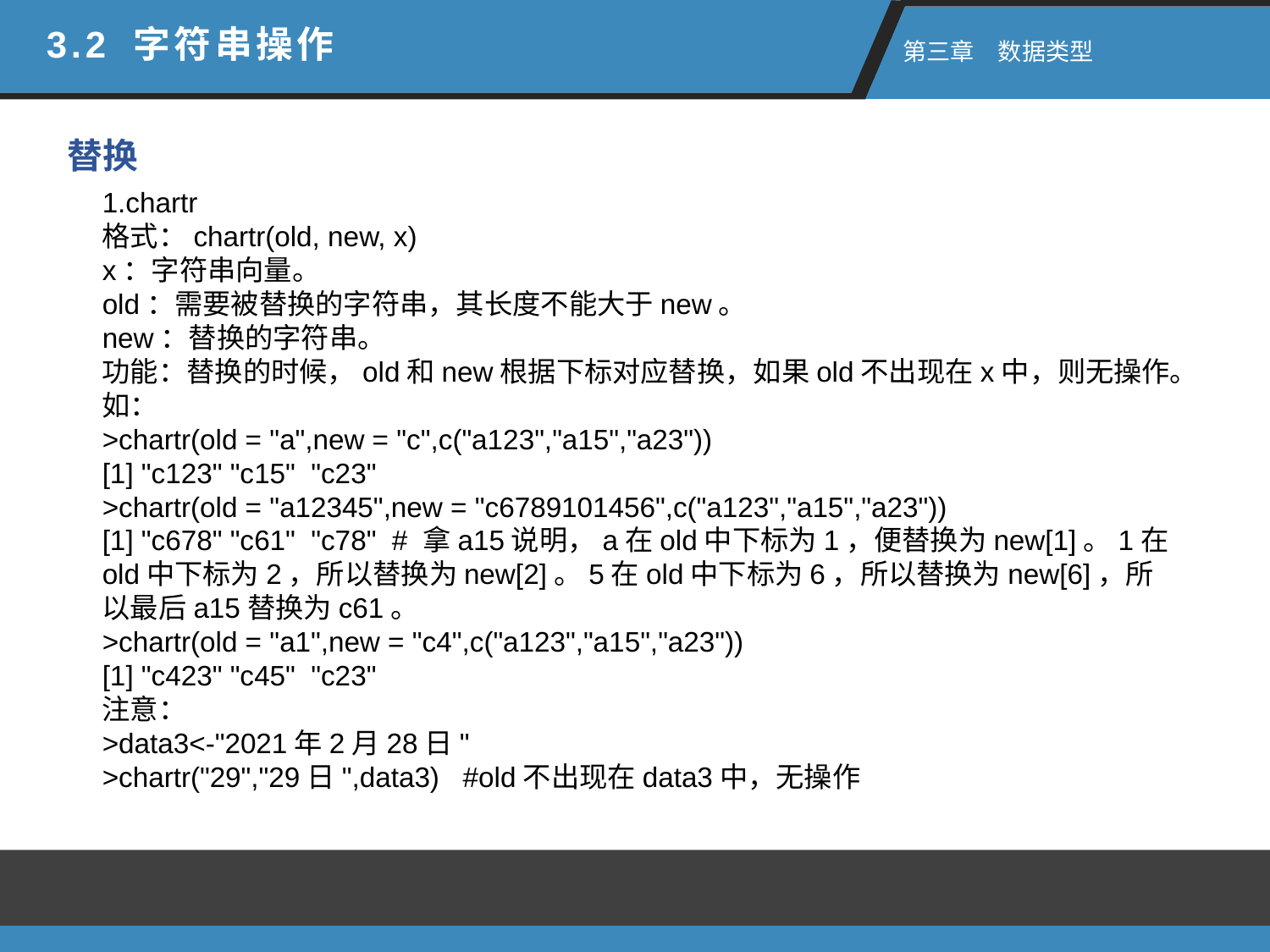

3.2 字符串操作
  第三章　数据类型
替换
1.chartr
格式：chartr(old, new, x)
x：字符串向量。
old：需要被替换的字符串，其长度不能大于new。
new：替换的字符串。
功能：替换的时候，old和new根据下标对应替换，如果old不出现在x中，则无操作。如：
>chartr(old = "a",new = "c",c("a123","a15","a23"))
[1] "c123" "c15"  "c23"
>chartr(old = "a12345",new = "c6789101456",c("a123","a15","a23"))
[1] "c678" "c61"  "c78"  # 拿a15说明，a在old中下标为1，便替换为new[1]。1在old中下标为2，所以替换为new[2]。5在old中下标为6，所以替换为new[6]，所以最后a15替换为c61。
>chartr(old = "a1",new = "c4",c("a123","a15","a23"))
[1] "c423" "c45"  "c23"
注意：
>data3<-"2021年2月28日"
>chartr("29","29日",data3)   #old不出现在data3中，无操作